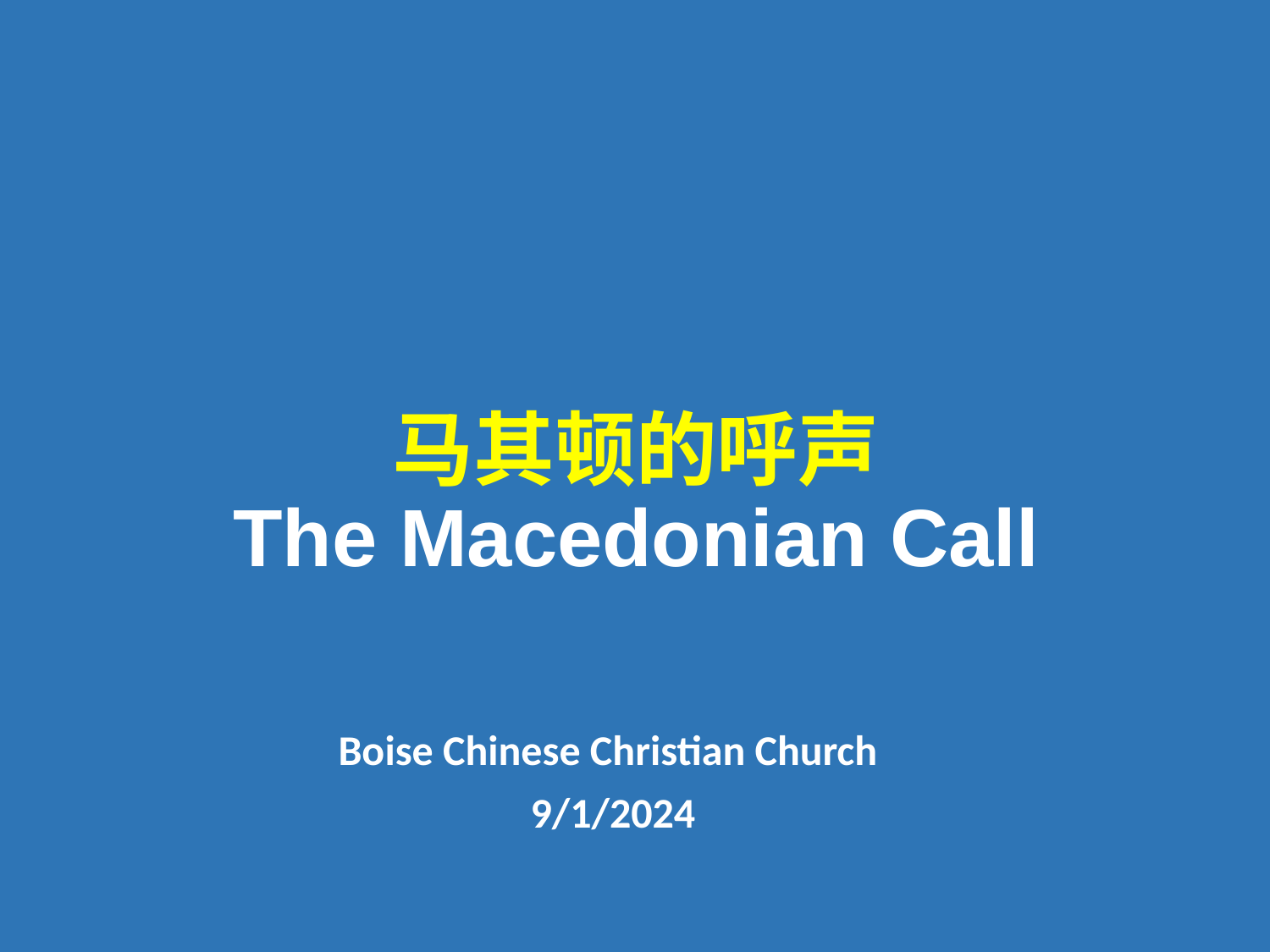

# 马其顿的呼声 The Macedonian Call
Boise Chinese Christian Church
9/1/2024